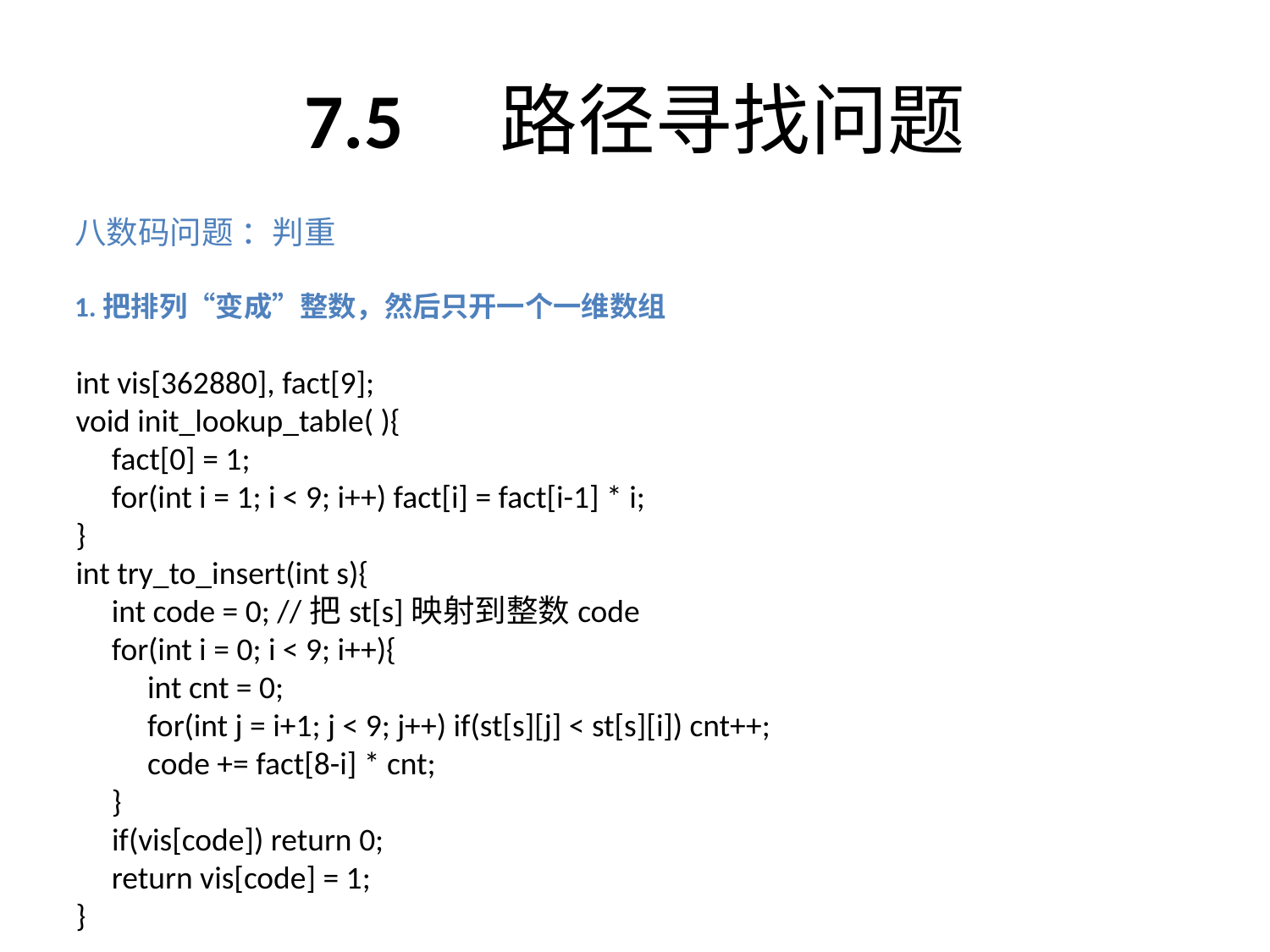

# 7.5　路径寻找问题
八数码问题 ：判重

1.把排列“变成”整数，然后只开一个一维数组
int vis[362880], fact[9];
void init_lookup_table( ){
     fact[0] = 1;
     for(int i = 1; i < 9; i++) fact[i] = fact[i-1] * i;
}
int try_to_insert(int s){
     int code = 0; //把st[s]映射到整数code
     for(int i = 0; i < 9; i++){
          int cnt = 0;
          for(int j = i+1; j < 9; j++) if(st[s][j] < st[s][i]) cnt++;
          code += fact[8-i] * cnt;
     }
     if(vis[code]) return 0;
     return vis[code] = 1;
}